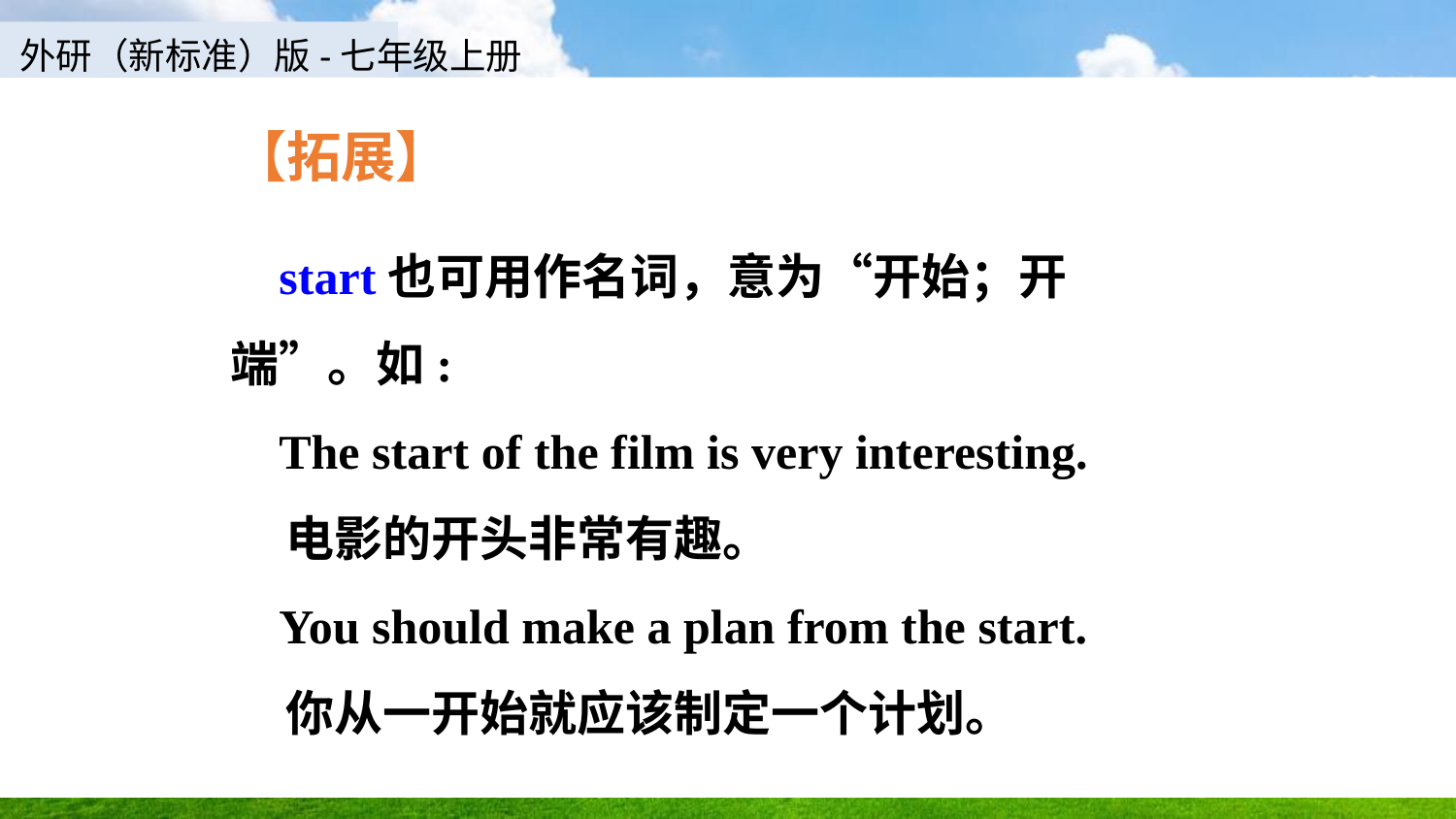

【拓展】
    start也可用作名词，意为“开始；开端”。如:
    The start of the film is very interesting.
    电影的开头非常有趣。
    You should make a plan from the start.
    你从一开始就应该制定一个计划。